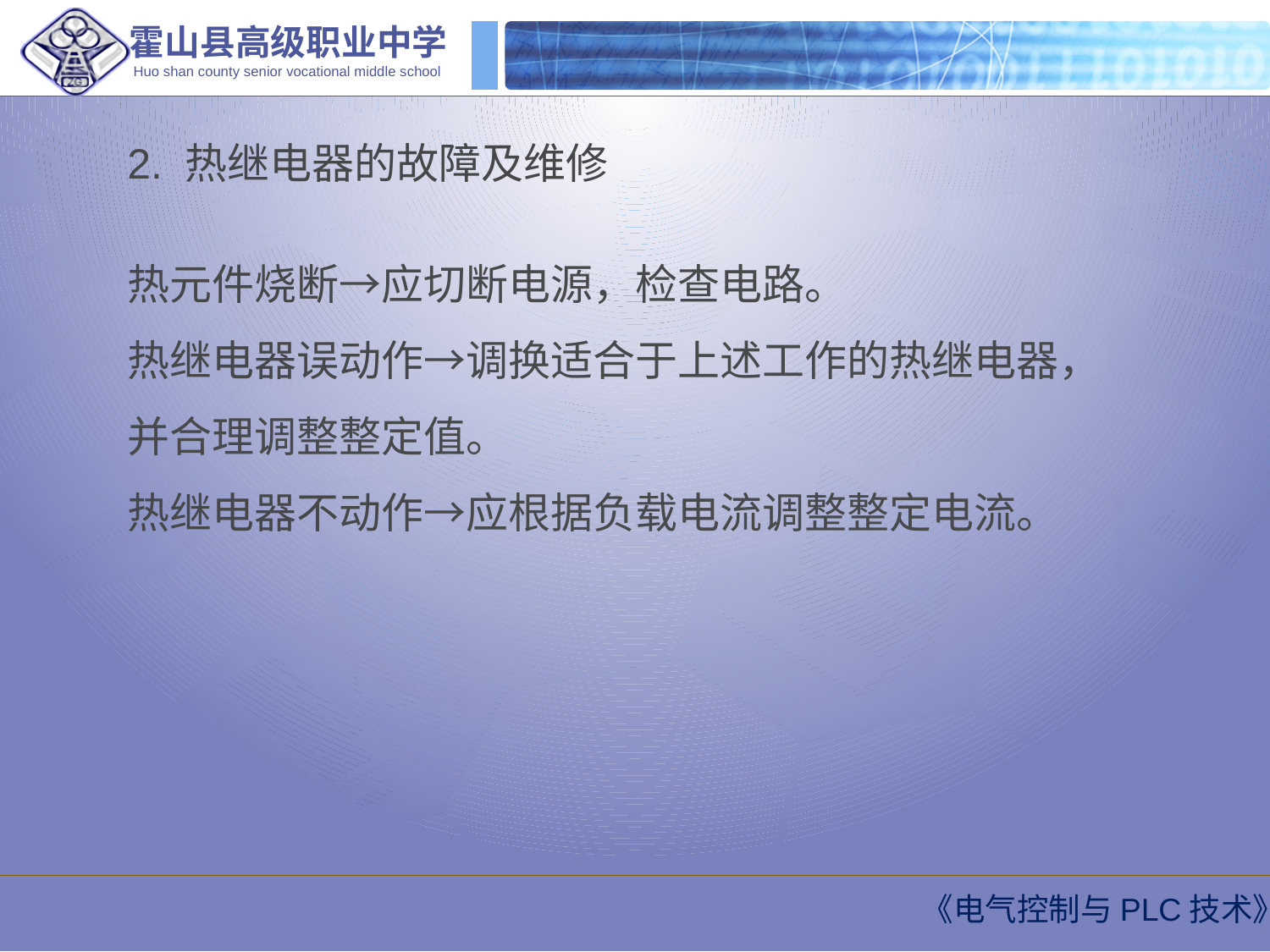

2. 热继电器的故障及维修
热元件烧断→应切断电源，检查电路。
热继电器误动作→调换适合于上述工作的热继电器，并合理调整整定值。
热继电器不动作→应根据负载电流调整整定电流。